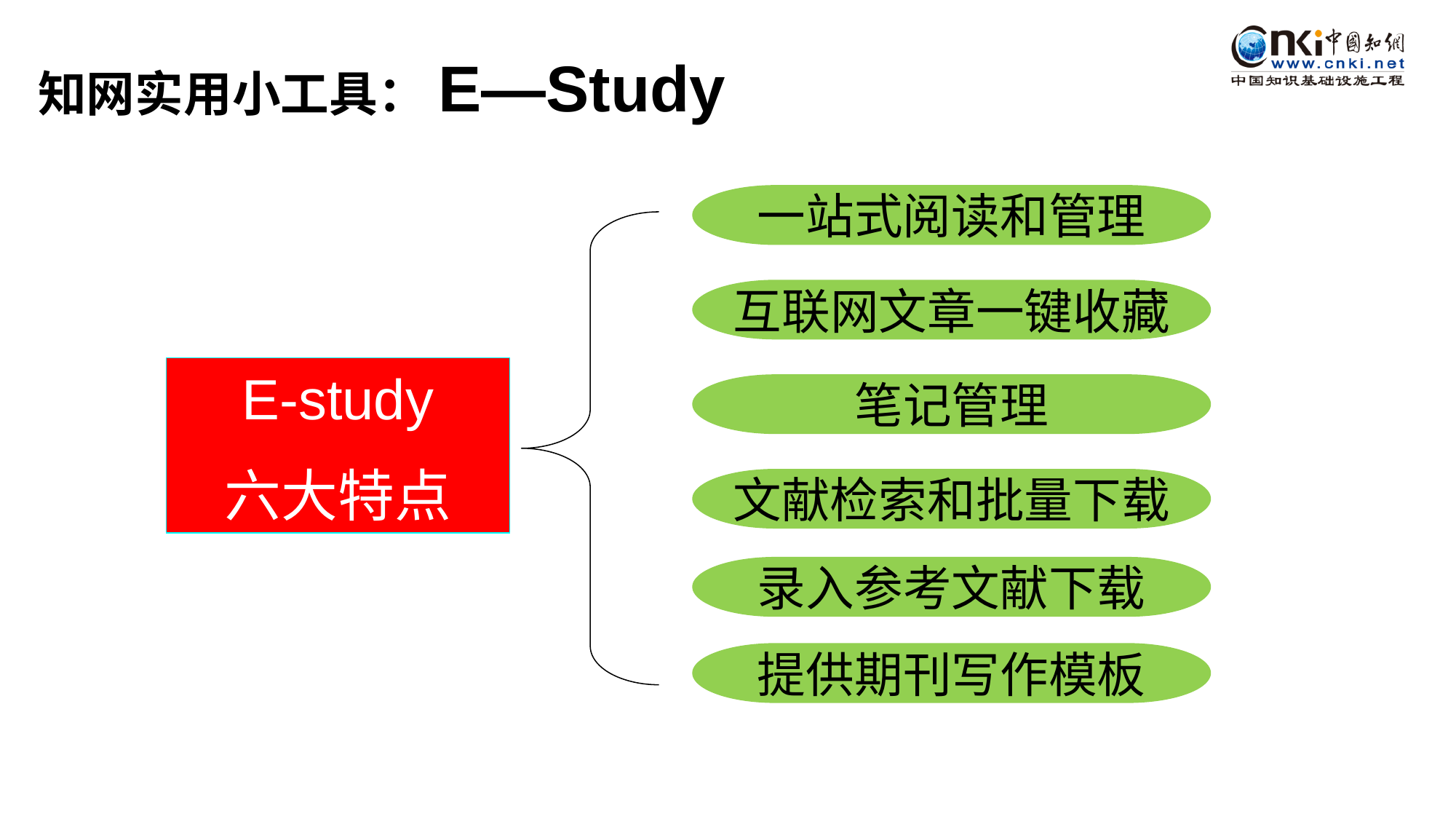

知网实用小工具：E—Study
一站式阅读和管理

互联网文章一键收藏
E-study
六大特点
笔记管理
文献检索和批量下载
录入参考文献下载
提供期刊写作模板